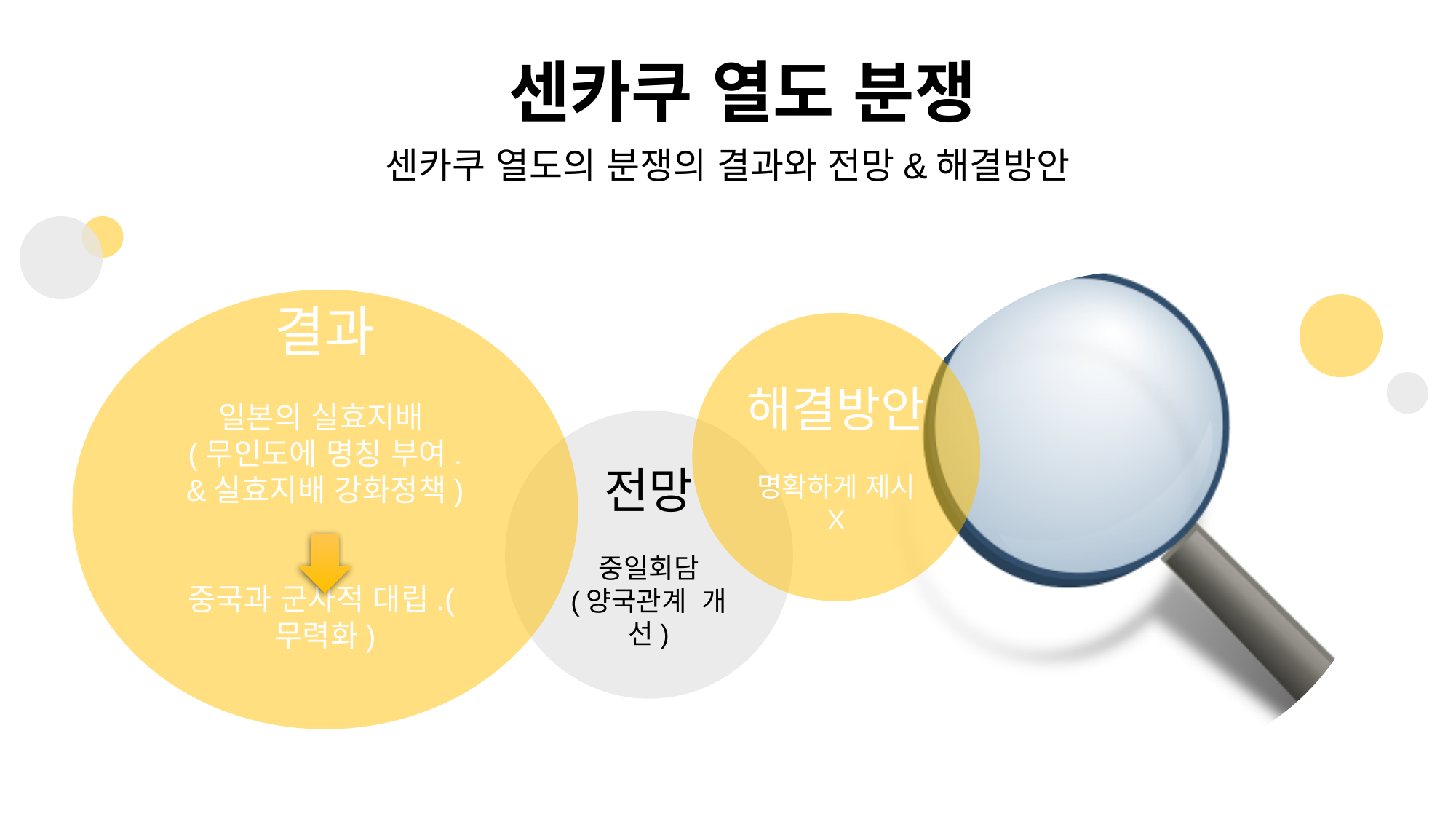

센카쿠 열도 분쟁
센카쿠 열도의 분쟁의 결과와 전망&해결방안

결과

일본의 실효지배
(무인도에 명칭 부여.
&실효지배 강화정책)

중국과 군사적 대립.(무력화)

해결방안

명확하게 제시 X

전망

중일회담
(양국관계  개선)